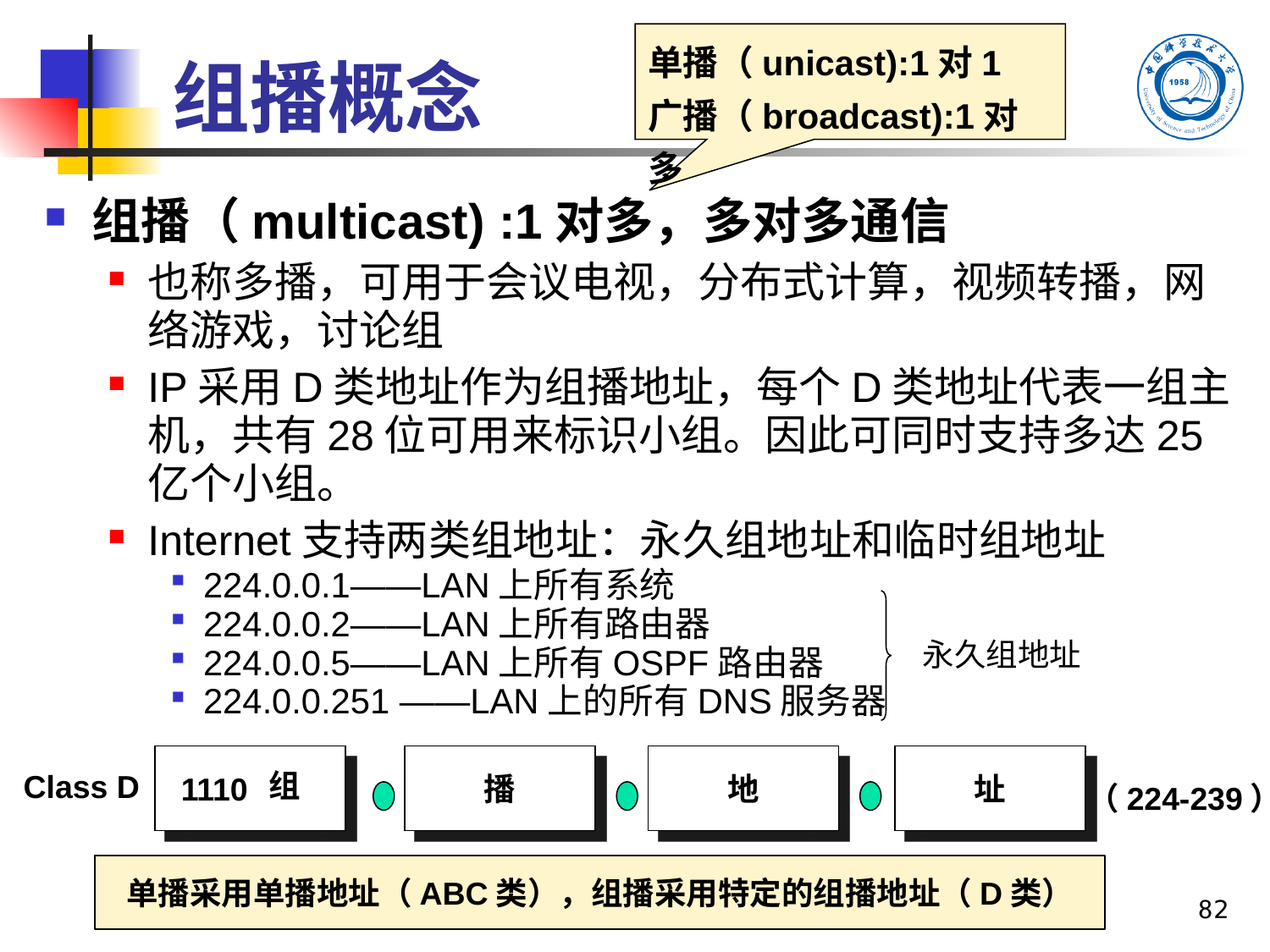

单播（unicast):1对1
广播（broadcast):1对多

# 组播概念
组播（multicast) :1对多，多对多通信
也称多播，可用于会议电视，分布式计算，视频转播，网络游戏，讨论组
IP采用D类地址作为组播地址，每个D类地址代表一组主机，共有28位可用来标识小组。因此可同时支持多达25亿个小组。
Internet支持两类组地址：永久组地址和临时组地址
224.0.0.1——LAN上所有系统
224.0.0.2——LAN上所有路由器
224.0.0.5——LAN上所有OSPF路由器
224.0.0.251 ——LAN上的所有DNS服务器

永久组地址
1110
播
地
址
组
Class D
（224-239）

单播采用单播地址（ABC类），组播采用特定的组播地址（D类）
82